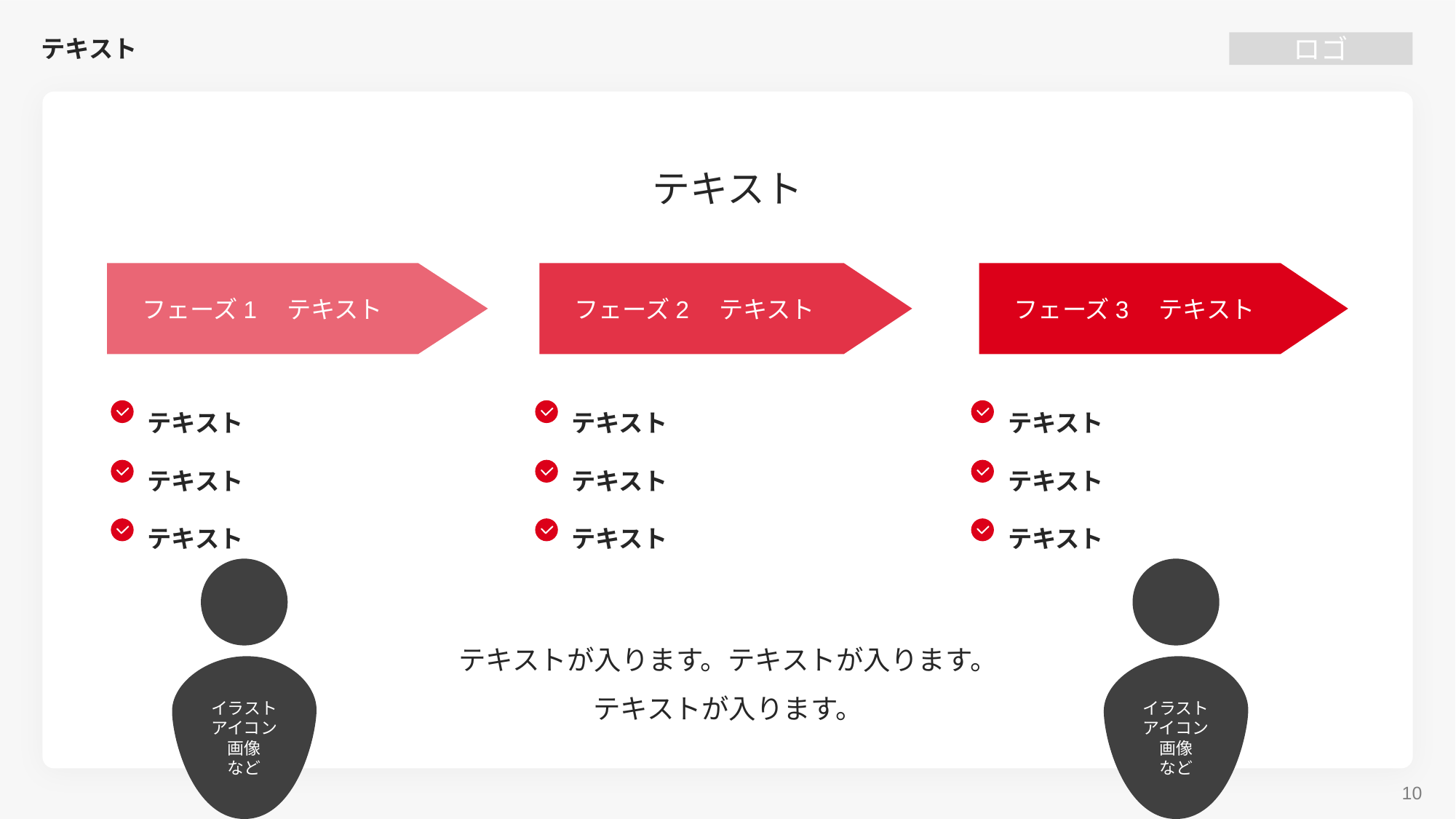

# テキスト
テキスト
　フェーズ1　テキスト
　フェーズ2　テキスト
　フェーズ3　テキスト
テキスト
テキスト
テキスト
テキスト
テキスト
テキスト
テキスト
テキスト
テキスト

イラスト
アイコン
画像
など

イラスト
アイコン
画像
など
テキストが入ります。テキストが入ります。
テキストが入ります。